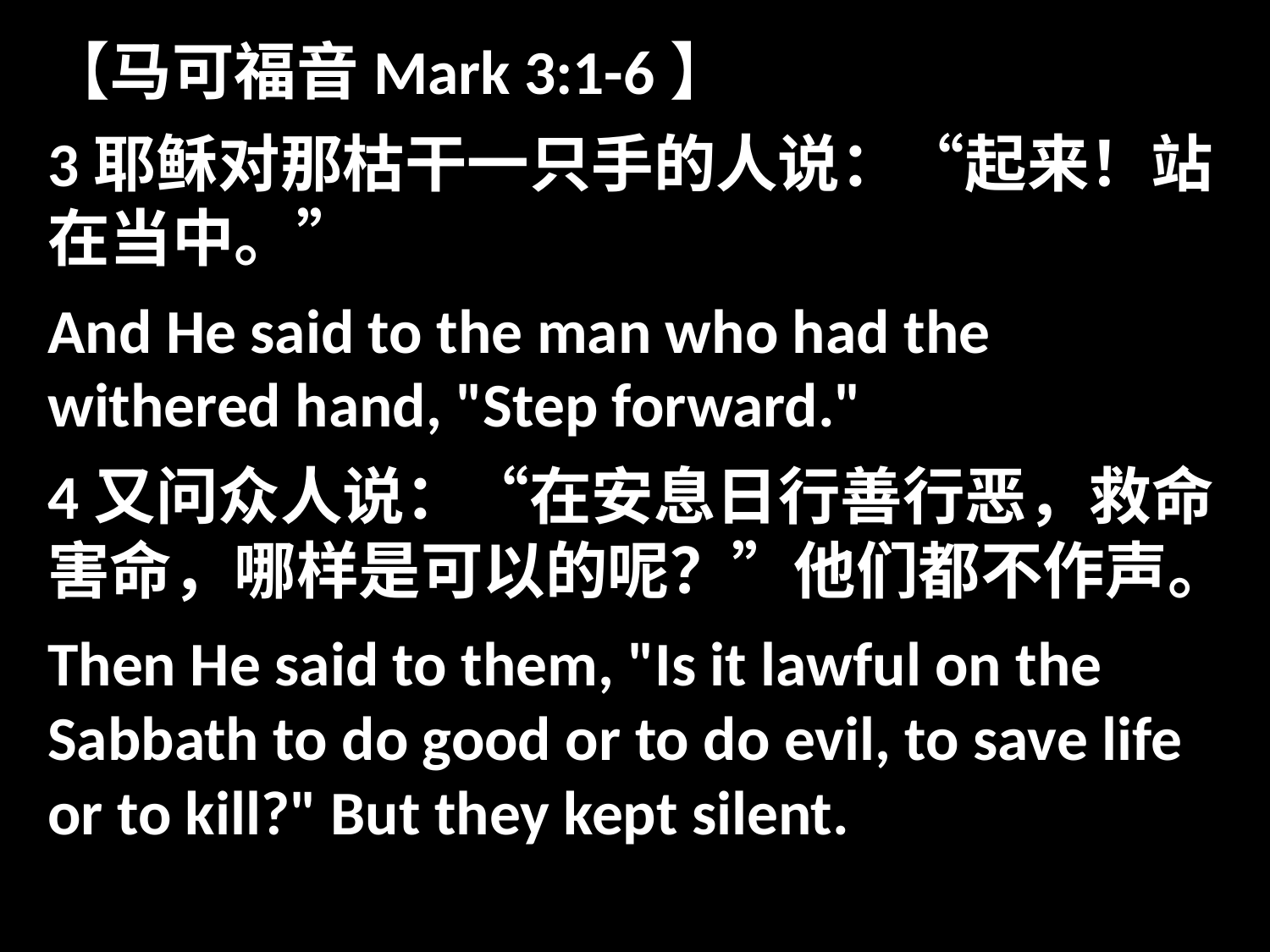

【马可福音Mark 3:1-6】
3耶稣对那枯干一只手的人说：“起来！站在当中。”
And He said to the man who had the withered hand, "Step forward."
4又问众人说：“在安息日行善行恶，救命害命，哪样是可以的呢？”他们都不作声。
Then He said to them, "Is it lawful on the Sabbath to do good or to do evil, to save life or to kill?" But they kept silent.